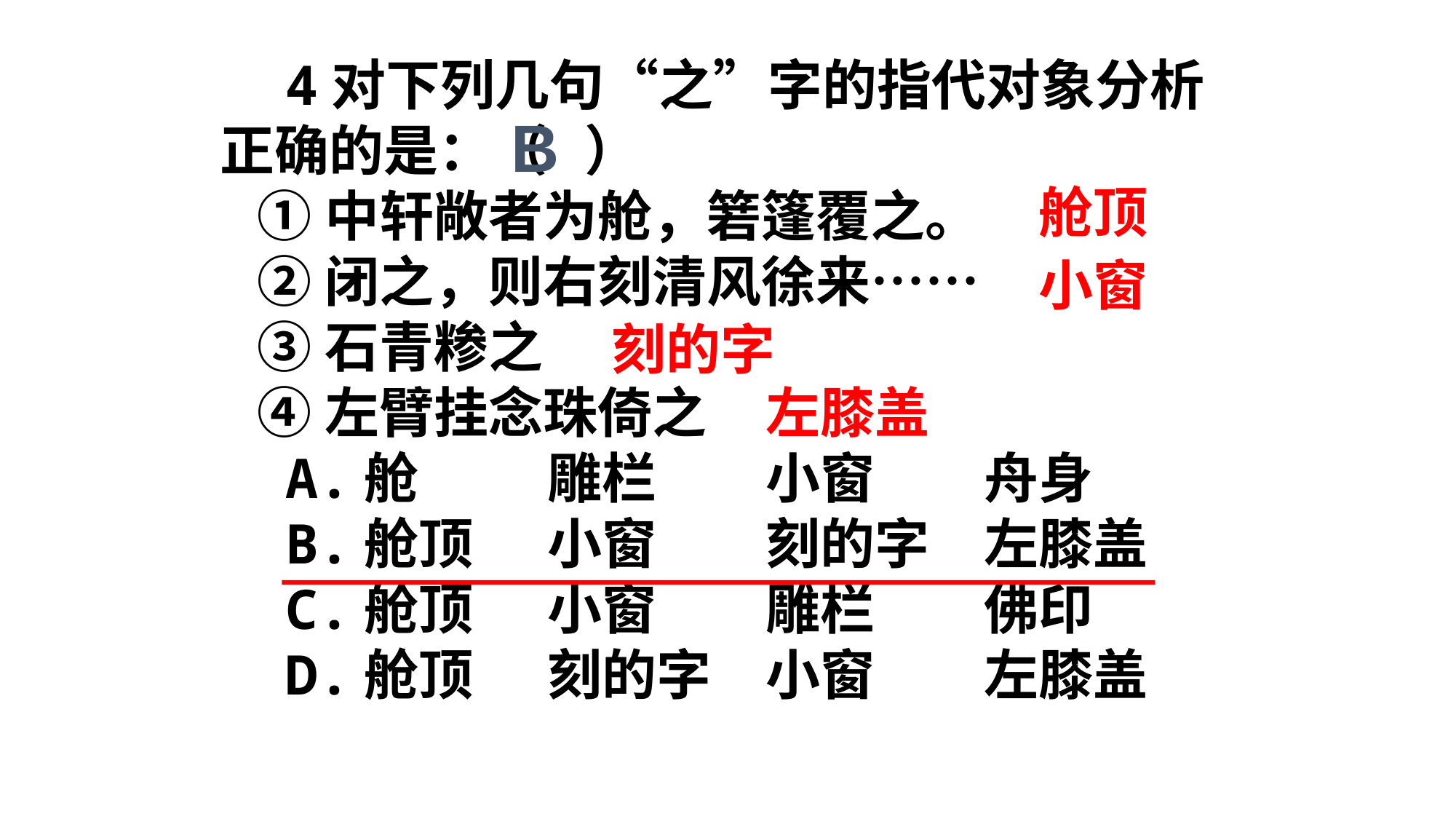

4对下列几句“之”字的指代对象分析正确的是：（   ）
   ①中轩敞者为舱，箬篷覆之。
   ②闭之，则右刻清风徐来……
   ③石青糁之
   ④左臂挂念珠倚之
  A.舱		雕栏	小窗	舟身
  B.舱顶	小窗	刻的字	左膝盖
  C.舱顶	小窗	雕栏	佛印
  D.舱顶	刻的字	小窗	左膝盖
B
舱顶
小窗
刻的字
左膝盖